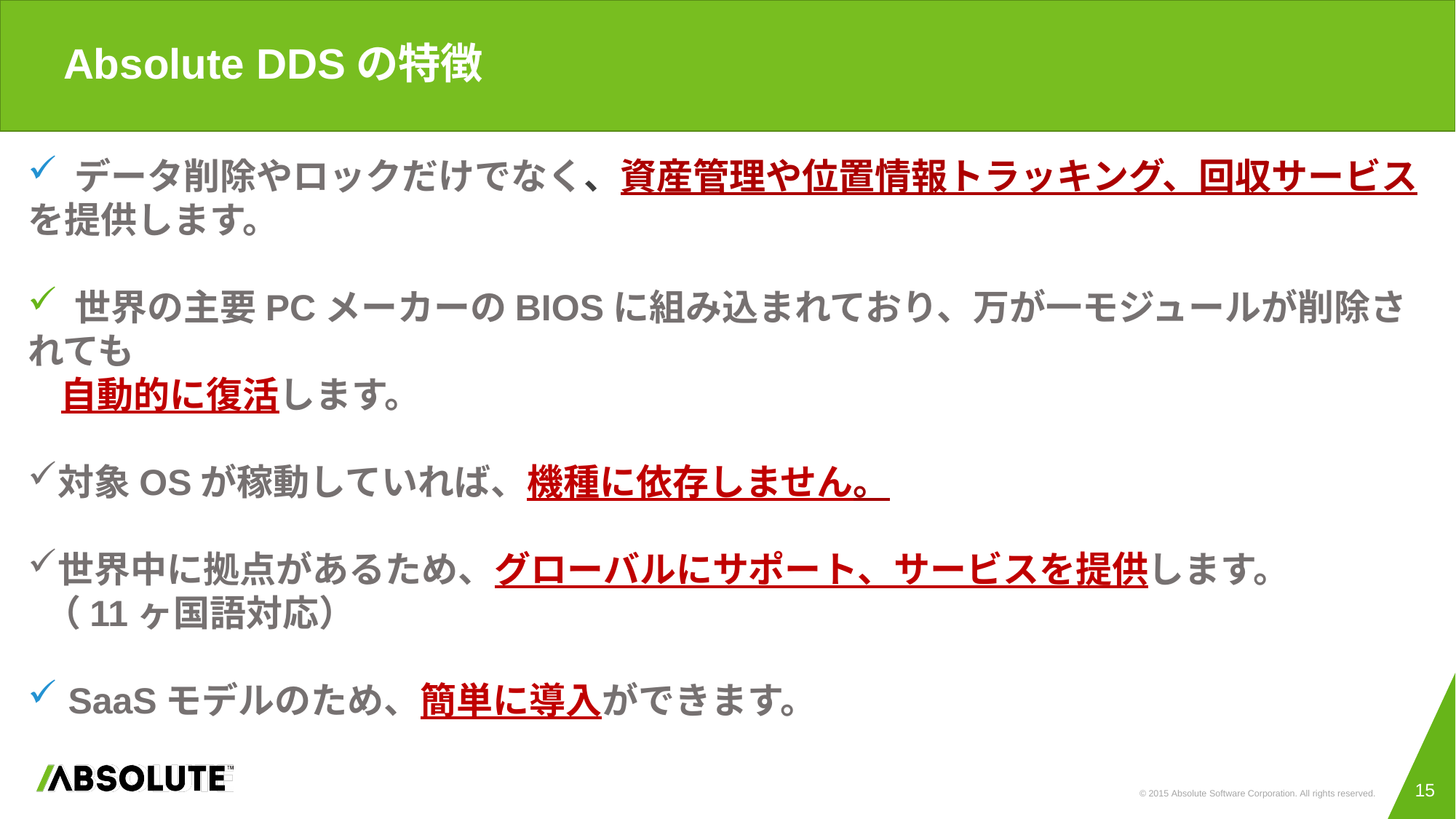

Absolute DDSの特徴
#
 データ削除やロックだけでなく、資産管理や位置情報トラッキング、回収サービスを提供します。

 世界の主要PCメーカーのBIOSに組み込まれており、万が一モジュールが削除されても
   自動的に復活します。

対象OSが稼動していれば、機種に依存しません。

世界中に拠点があるため、グローバルにサポート、サービスを提供します。
 （11ヶ国語対応）

 SaaSモデルのため、簡単に導入ができます。